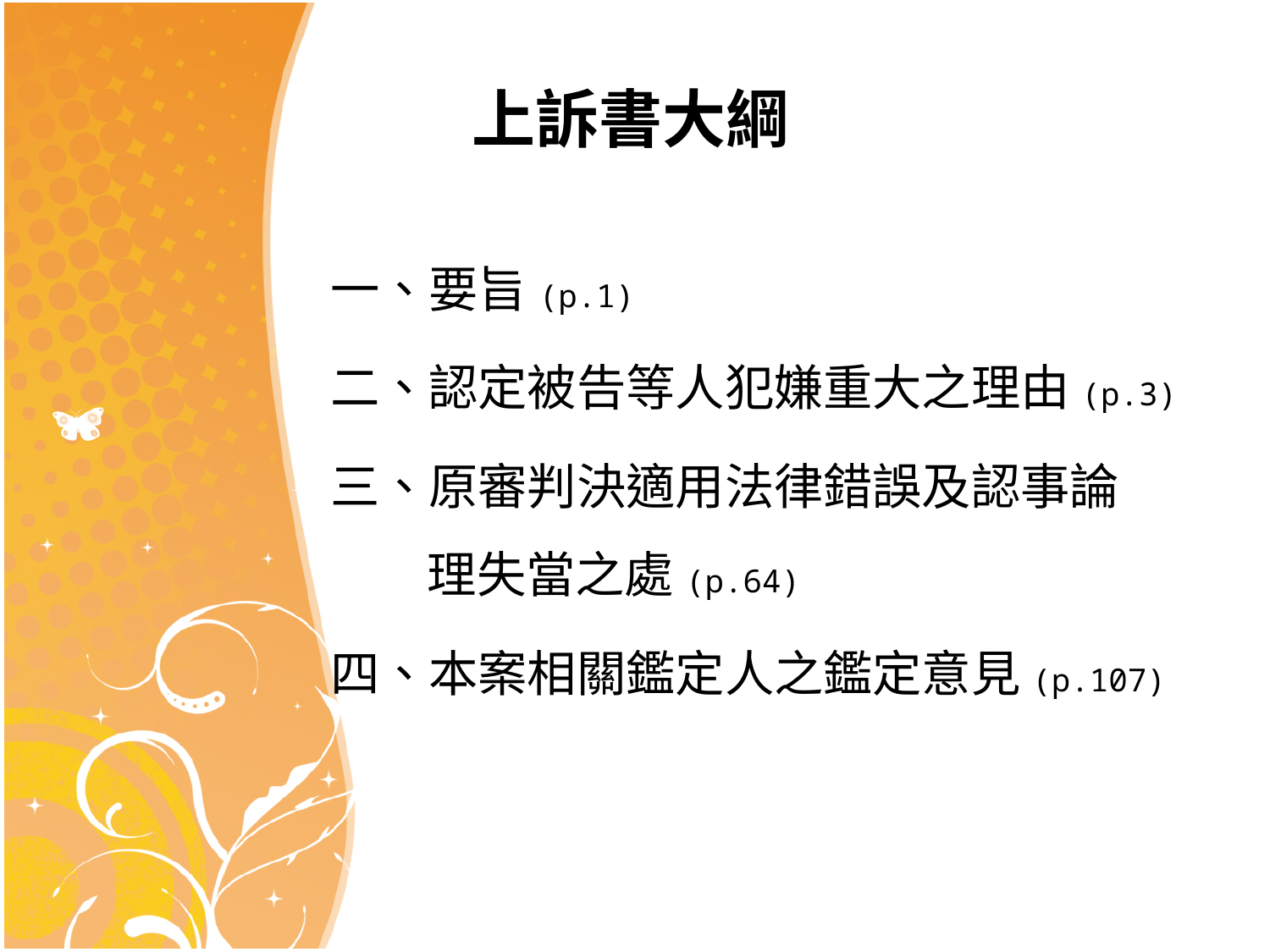

# 上訴書大綱
一、要旨(p.1)
二、認定被告等人犯嫌重大之理由(p.3)
三、原審判決適用法律錯誤及認事論   理失當之處(p.64)
四、本案相關鑑定人之鑑定意見(p.107)